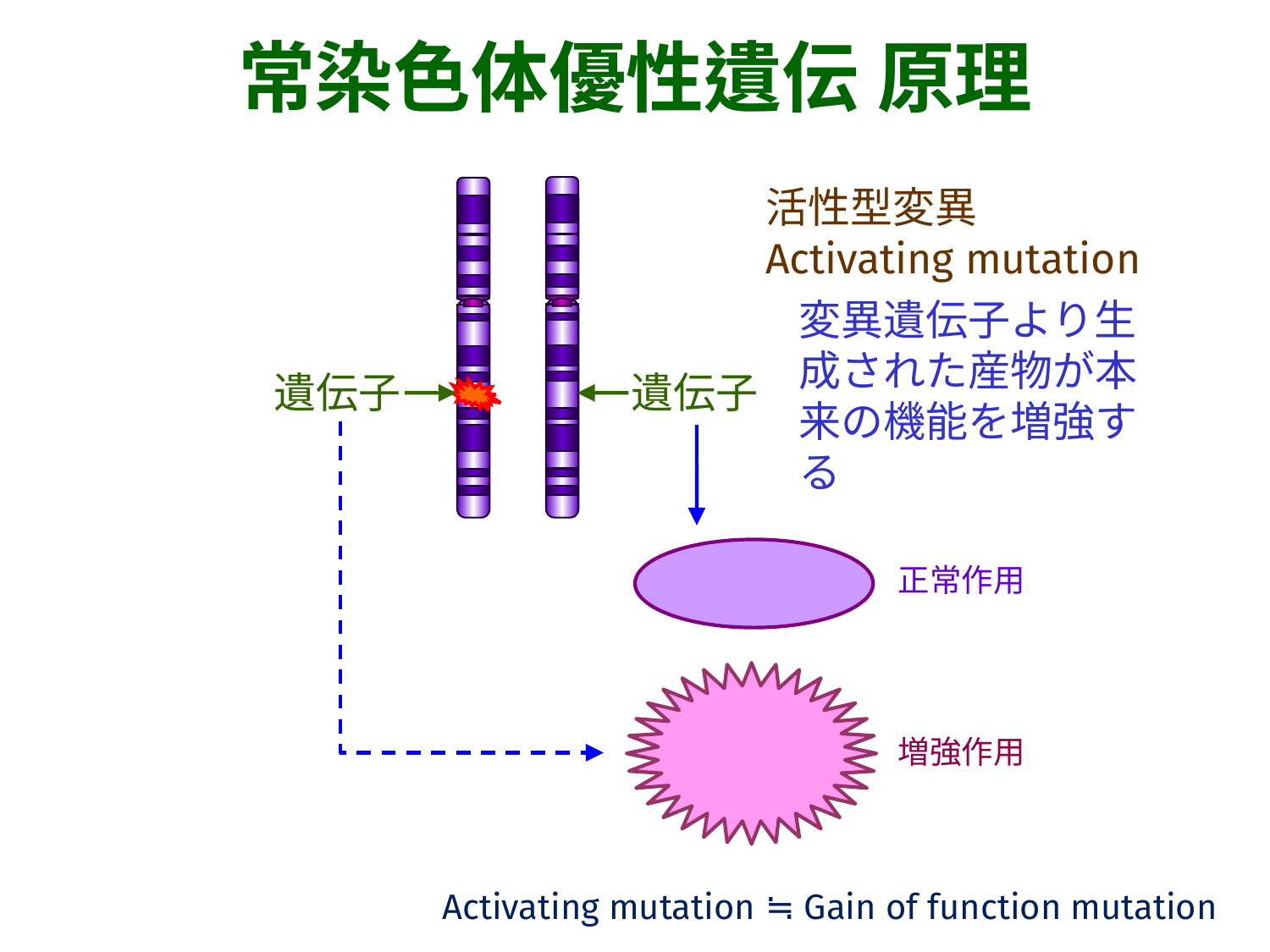

常染色体優性遺伝 原理

活性型変異
Activating mutation

変異遺伝子より生成された産物が本来の機能を増強する
遺伝子
遺伝子

正常作用

増強作用
Activating mutation ≒ Gain of function mutation